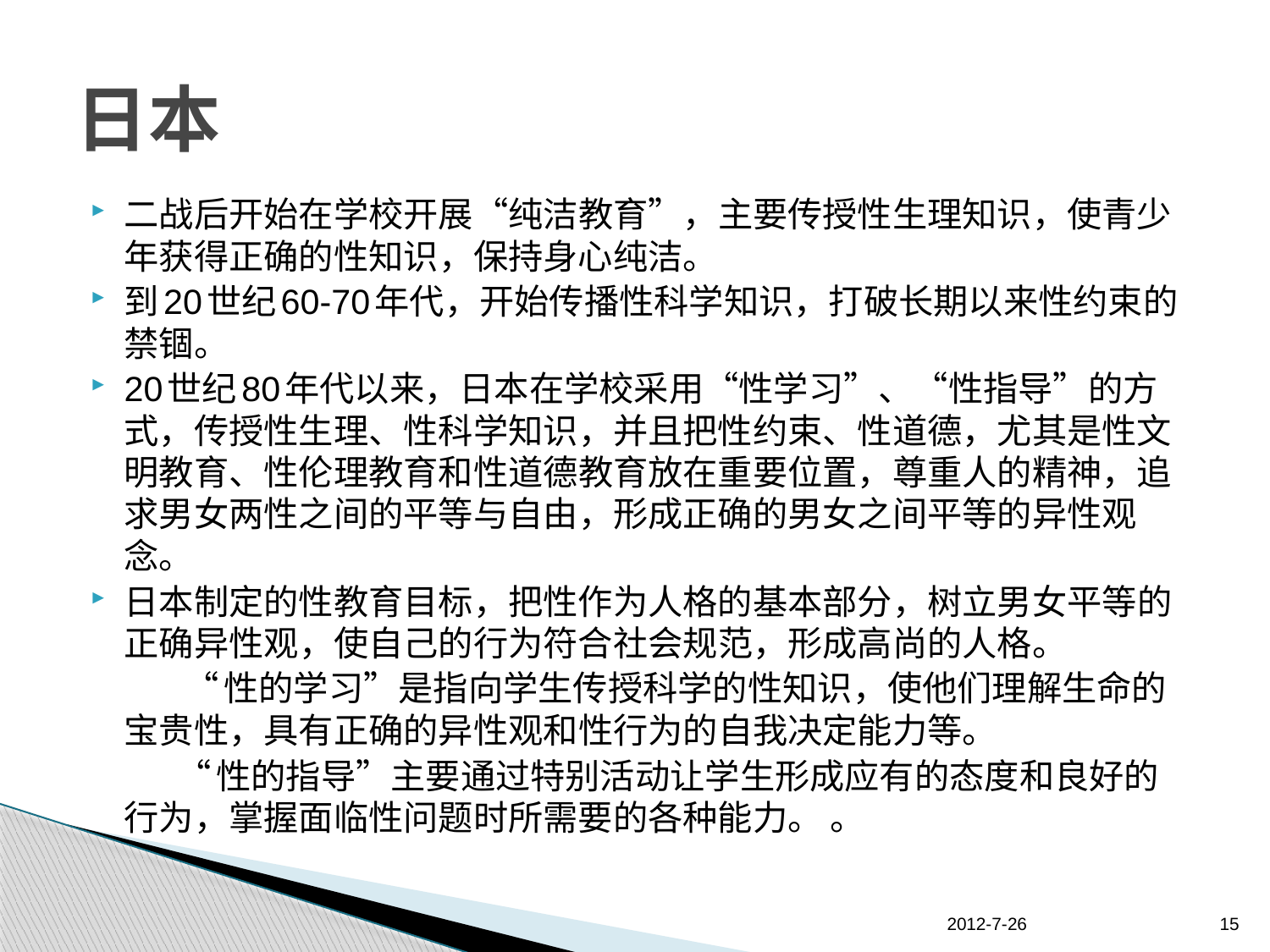

# 日本
二战后开始在学校开展“纯洁教育”，主要传授性生理知识，使青少年获得正确的性知识，保持身心纯洁。
到20世纪60-70年代，开始传播性科学知识，打破长期以来性约束的禁锢。
20世纪80年代以来，日本在学校采用“性学习”、“性指导”的方式，传授性生理、性科学知识，并且把性约束、性道德，尤其是性文明教育、性伦理教育和性道德教育放在重要位置，尊重人的精神，追求男女两性之间的平等与自由，形成正确的男女之间平等的异性观念。
日本制定的性教育目标，把性作为人格的基本部分，树立男女平等的正确异性观，使自己的行为符合社会规范，形成高尚的人格。
            “性的学习”是指向学生传授科学的性知识，使他们理解生命的宝贵性，具有正确的异性观和性行为的自我决定能力等。
           “性的指导”主要通过特别活动让学生形成应有的态度和良好的行为，掌握面临性问题时所需要的各种能力。 。

2012-7-26
15